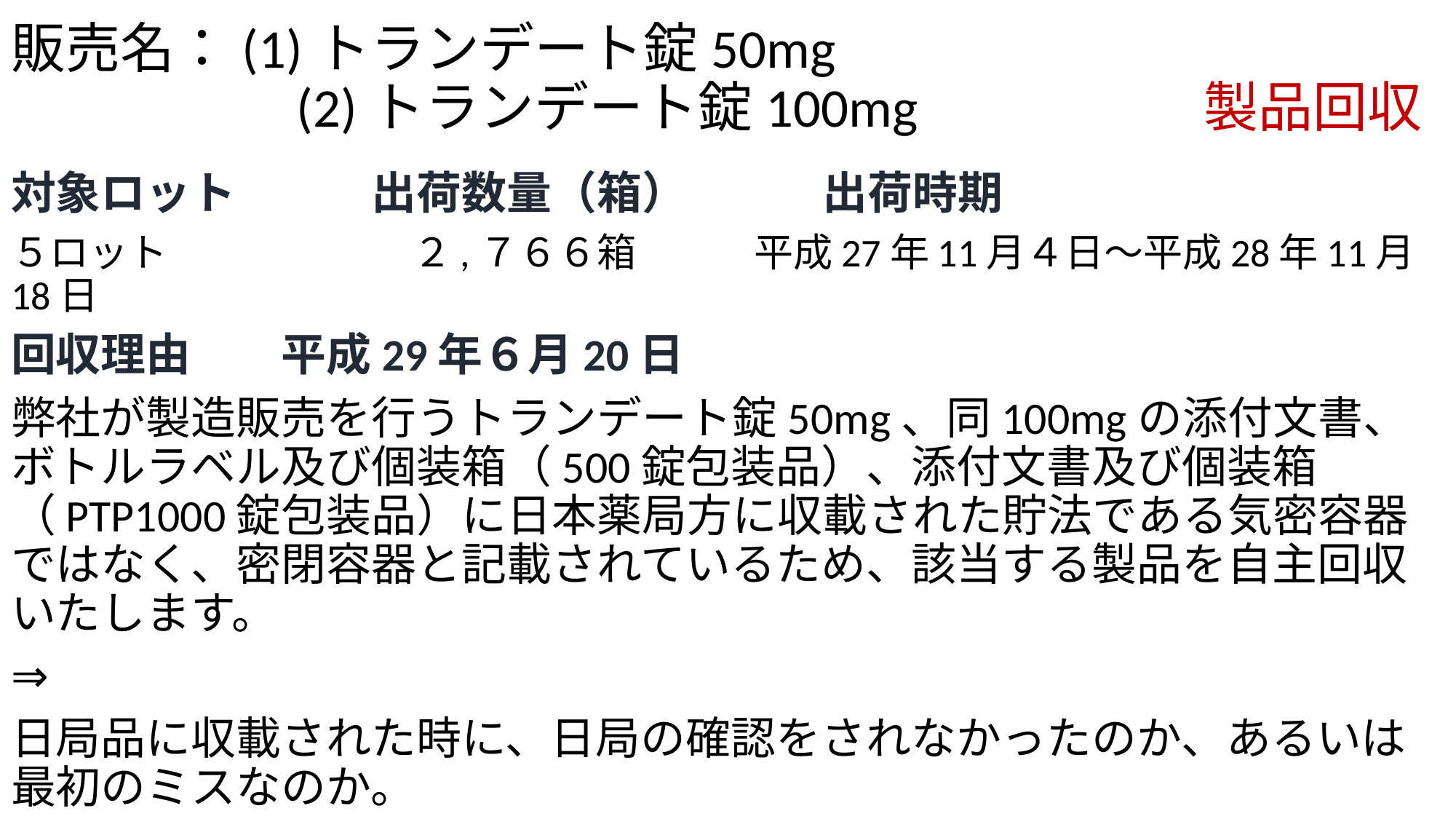

# 販売名：(1)トランデート錠50mg 　　　　　(2)トランデート錠100mg　　　　　製品回収
対象ロット　　　出荷数量（箱）　　　出荷時期
５ロット　　　　　　 ２,７６６箱　　　平成27年11月４日～平成28年11月18日
回収理由　　平成29年６月20日
弊社が製造販売を行うトランデート錠50mg、同100mgの添付文書、ボトルラベル及び個装箱（500錠包装品）、添付文書及び個装箱（PTP1000錠包装品）に日本薬局方に収載された貯法である気密容器ではなく、密閉容器と記載されているため、該当する製品を自主回収いたします。
⇒
日局品に収載された時に、日局の確認をされなかったのか、あるいは最初のミスなのか。